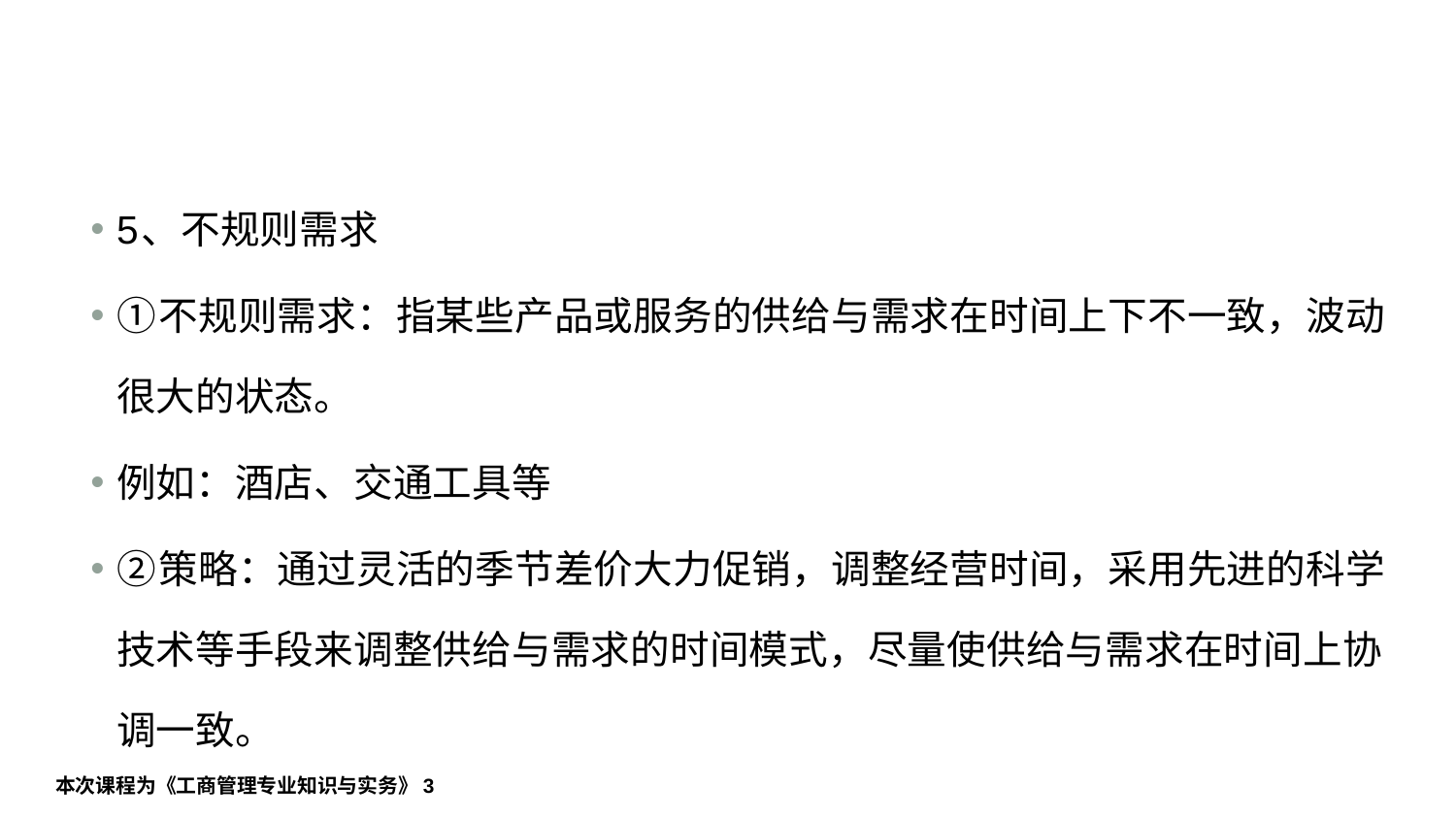

#

5、不规则需求
①不规则需求：指某些产品或服务的供给与需求在时间上下不一致，波动很大的状态。
例如：酒店、交通工具等
②策略：通过灵活的季节差价大力促销，调整经营时间，采用先进的科学技术等手段来调整供给与需求的时间模式，尽量使供给与需求在时间上协调一致。